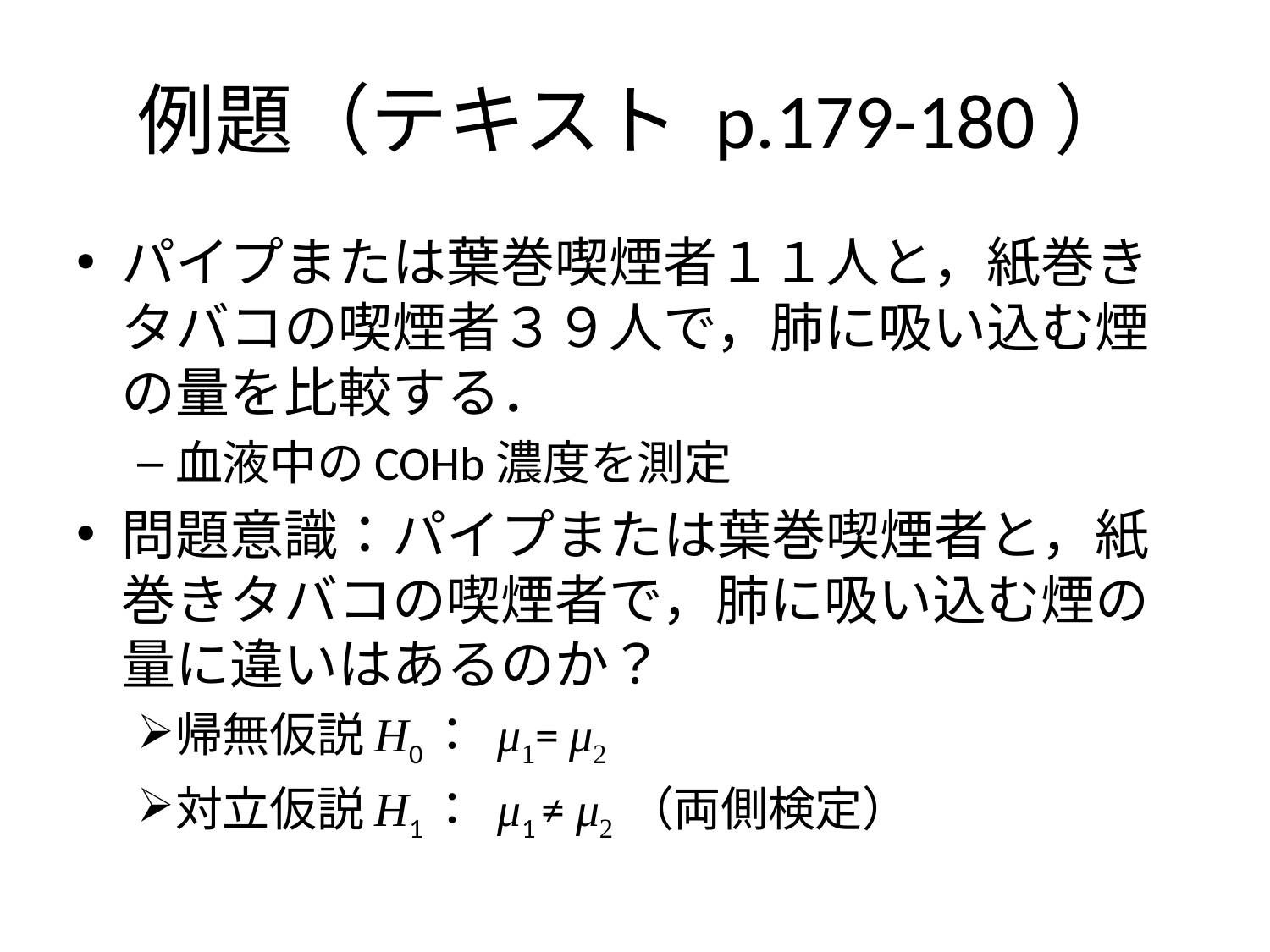

# 例題（テキスト p.179-180）
パイプまたは葉巻喫煙者１１人と，紙巻きタバコの喫煙者３９人で，肺に吸い込む煙の量を比較する．
血液中のCOHb濃度を測定
問題意識：パイプまたは葉巻喫煙者と，紙巻きタバコの喫煙者で，肺に吸い込む煙の量に違いはあるのか？
帰無仮説H0： μ1= μ2
対立仮説H1： μ1 ≠ μ2 （両側検定）